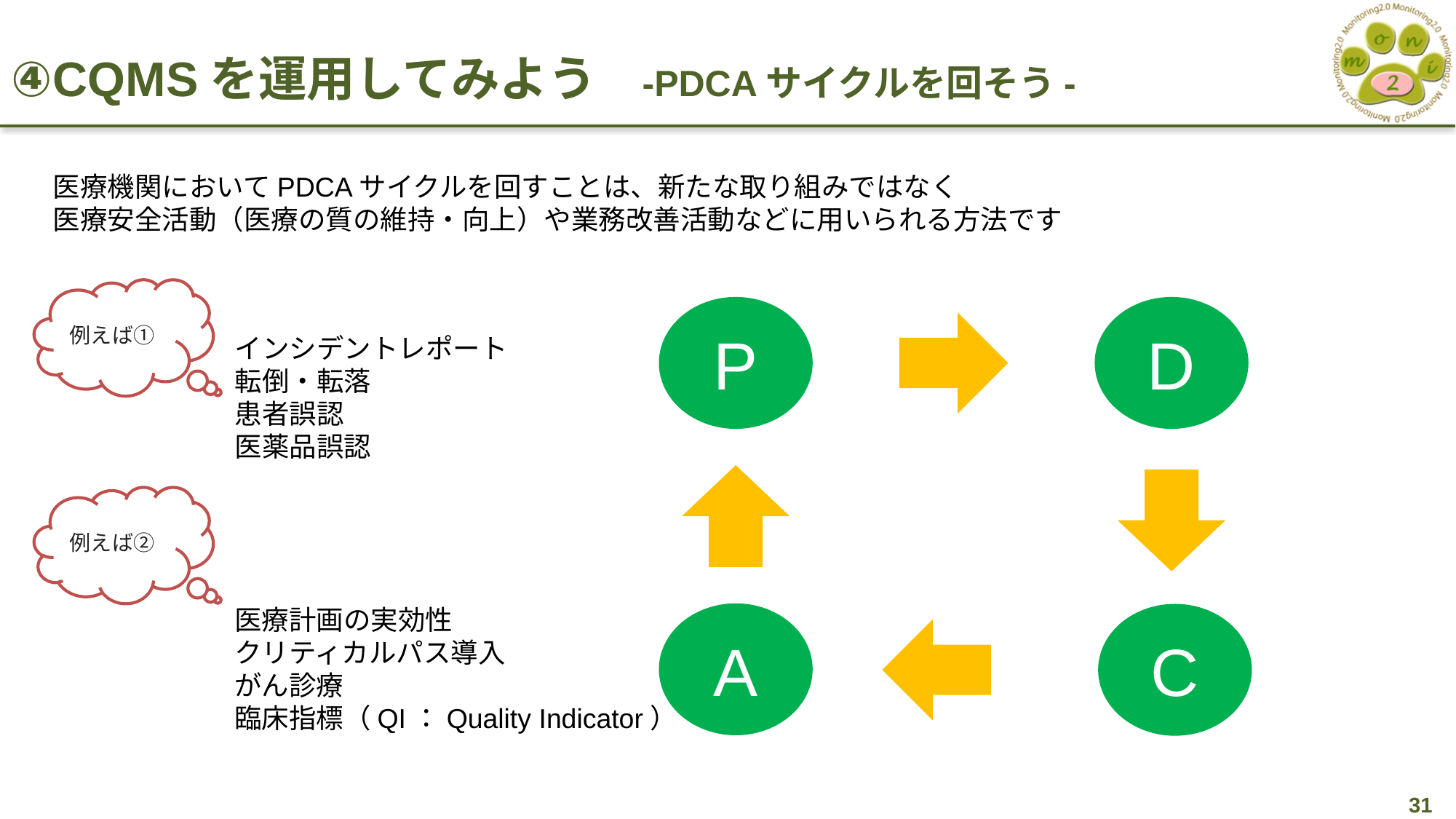

④CQMSを運用してみよう　-PDCAサイクルを回そう-
医療機関においてPDCAサイクルを回すことは、新たな取り組みではなく
医療安全活動（医療の質の維持・向上）や業務改善活動などに用いられる方法です
例えば①
P
D

A
C

インシデントレポート
転倒・転落
患者誤認
医薬品誤認
例えば②
医療計画の実効性
クリティカルパス導入
がん診療
臨床指標（QI：Quality Indicator）